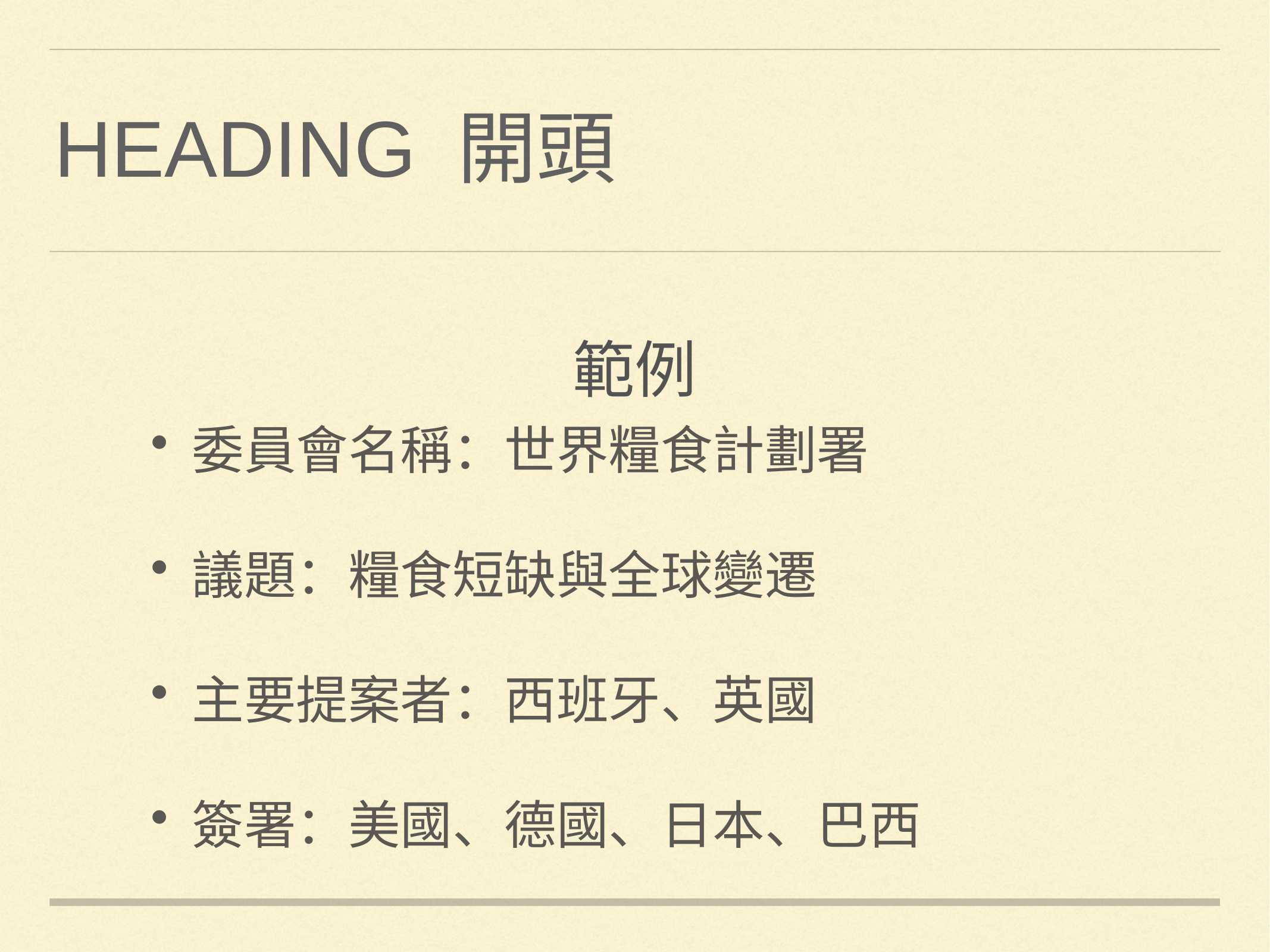

# Heading 開頭
範例
委員會名稱：世界糧食計劃署
議題：糧食短缺與全球變遷
主要提案者：西班牙、英國
簽署：美國、德國、日本、巴西